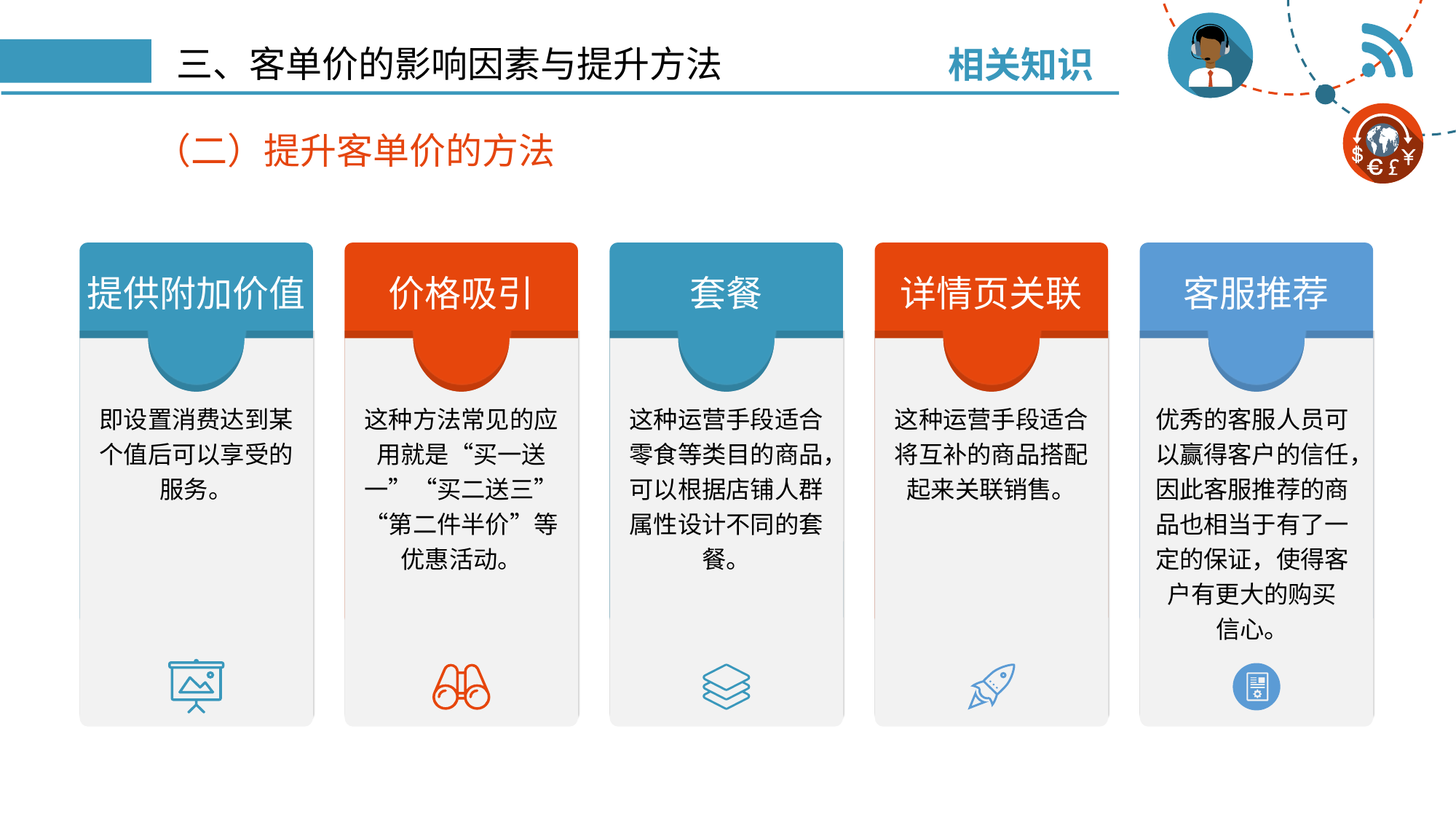

相关知识
# 三、客单价的影响因素与提升方法
（二）提升客单价的方法
提供附加价值
价格吸引
套餐
详情页关联
客服推荐

优秀的客服人员可以赢得客户的信任，因此客服推荐的商品也相当于有了一定的保证，使得客户有更大的购买
信心。
即设置消费达到某个值后可以享受的服务。
这种方法常见的应用就是“买一送一”“买二送三”“第二件半价”等优惠活动。
这种运营手段适合零食等类目的商品，可以根据店铺人群属性设计不同的套餐。
这种运营手段适合将互补的商品搭配起来关联销售。